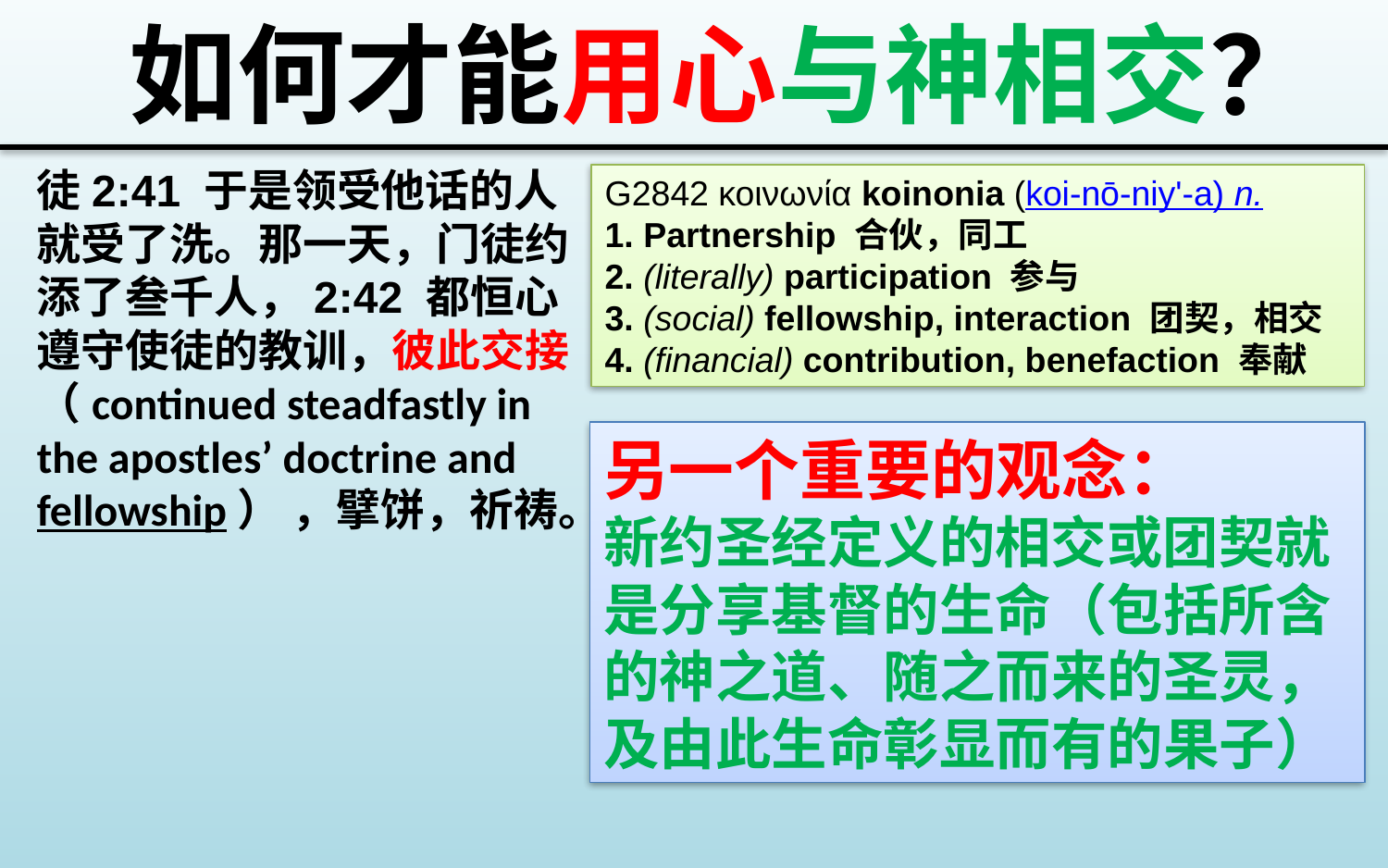

如何才能用心与神相交？
徒2:41 于是领受他话的人就受了洗。那一天，门徒约添了叁千人，2:42 都恒心遵守使徒的教训，彼此交接（continued steadfastly in the apostles’ doctrine and fellowship） ，擘饼，祈祷。
G2842 κοινωνία koinonia (koi-nō-niy'-a) n.
1. Partnership 合伙，同工
2. (literally) participation 参与
3. (social) fellowship, interaction 团契，相交
4. (financial) contribution, benefaction 奉献
另一个重要的观念：
新约圣经定义的相交或团契就是分享基督的生命（包括所含的神之道、随之而来的圣灵，及由此生命彰显而有的果子）